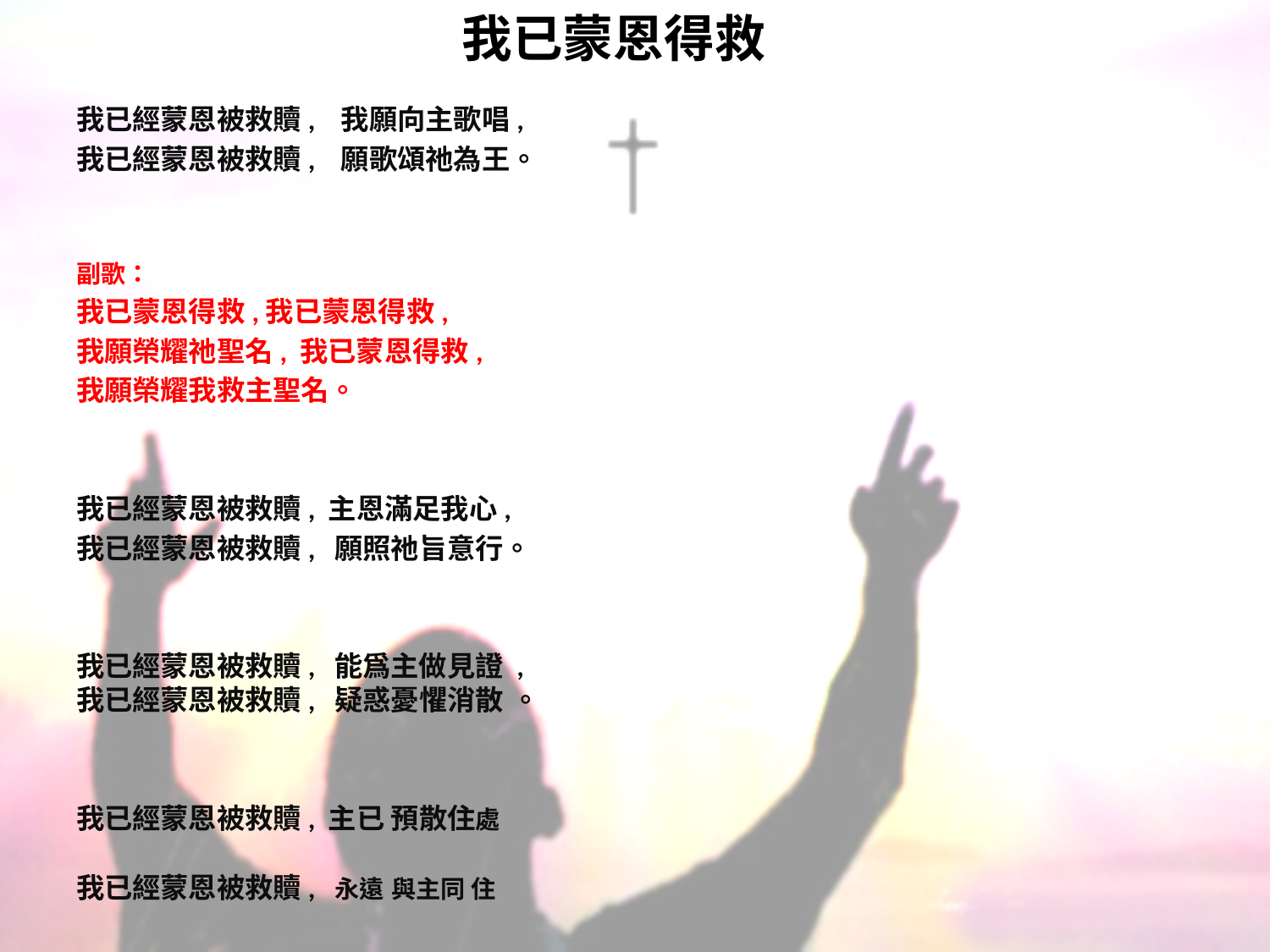

# 我已蒙恩得救
我已經蒙恩被救贖,   我願向主歌唱,
我已經蒙恩被救贖,   願歌頌祂為王。

副歌：
我已蒙恩得救,我已蒙恩得救,
我願榮耀祂聖名, 我已蒙恩得救,
我願榮耀我救主聖名。

我已經蒙恩被救贖, 主恩滿足我心,
我已經蒙恩被救贖,  願照祂旨意行。

我已經蒙恩被救贖,  能爲主做見證 ,        我已經蒙恩被救贖,  疑惑憂懼消散 。

我已經蒙恩被救贖, 主已 預散住處
我已經蒙恩被救贖,  永遠 與主同 住